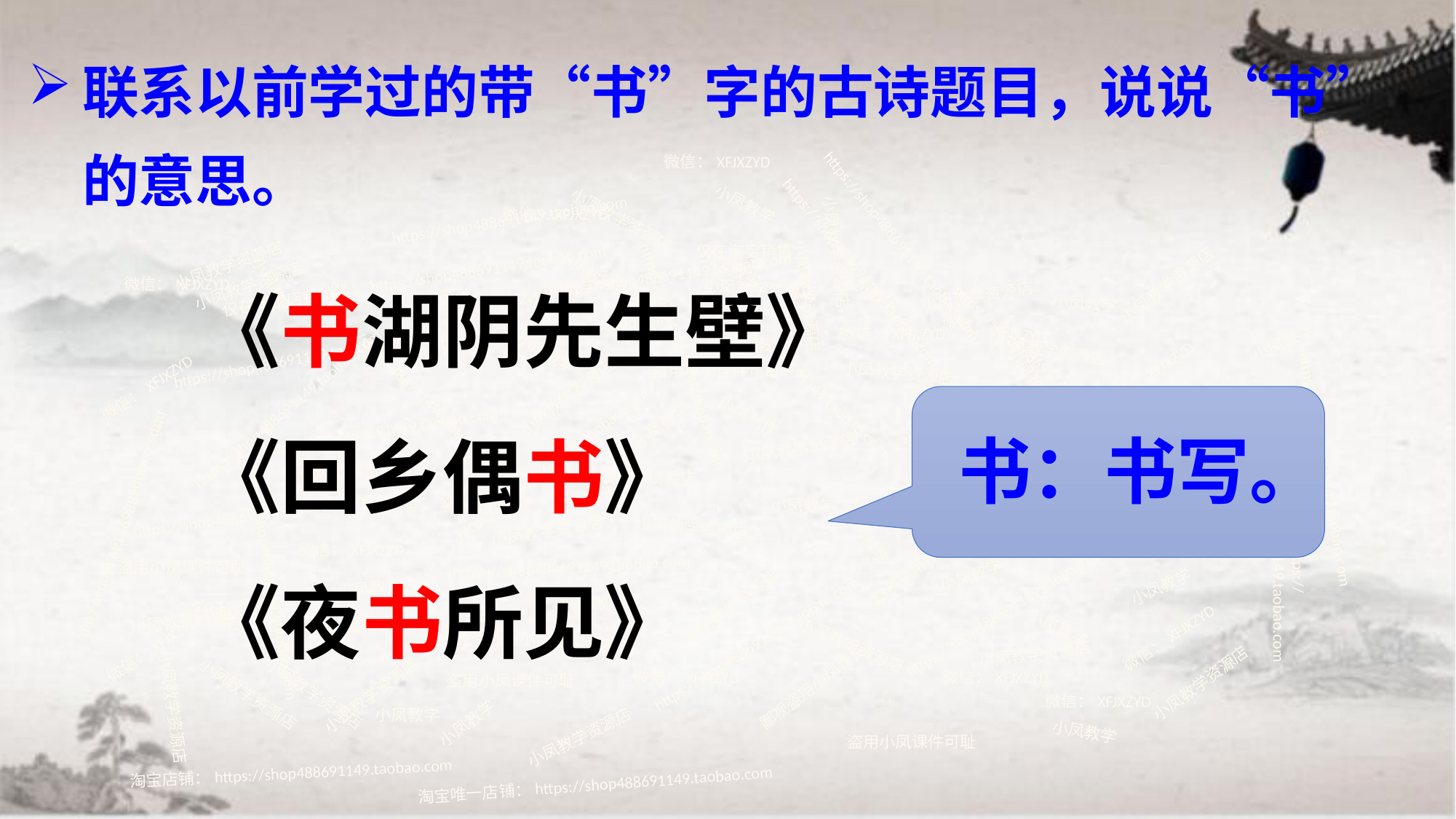

联系以前学过的带“书”字的古诗题目，说说“书”的意思。
微信：XFJXZYD
小凤教学
微信：XFJXZYD
https://shop488691149.taobao.com
小凤教学资源店
《书湖阴先生壁》
《回乡偶书》
《夜书所见》
https://shop488691149.taobao.com
小凤教学资源店
仅在淘宝销售
小凤教学资源店
小凤教学
仅在淘宝店铺销售：https://shop488691149.taobao.com
https://shop488691149.taobao.com
https://shop488691149.taobao.com
小凤教学资源店
小凤教学资源店
微信：XFJXZYD
小凤教学
小凤教学
小凤教学
小凤教学资源店
小凤教学资源店
小凤教学资源店
微信：XFJXZYD
小凤教学
https://shop488691149.taobao.com
微信：XFJXZYD
小凤教学资源店
微信：XFJXZYD
微信：XFJXZYD
小凤教学
微信：XFJXZYD
小凤教学资源店
小凤教学
https://shop488691149.taobao.com
https://shop488691149.taobao.com
https://shop488691149.taobao.com
小凤教学资源店
盗用小凤课件可耻
https://shop488691149.taobao.com
小凤教学资源店
小凤教学
https://shop488691149.taobao.com
小凤教学资源店
微信：XFJXZYD

书：书写。
https://shop488691149.taobao.com
小凤制作
小凤教学
小凤教学资源店
https://shop488691149.taobao.com
小凤教学
https://shop488691149.taobao.com
https://shop488691149.taobao.com
小凤教学资源店
鄙视盗用小凤课件
小凤教学资源店
https://shop488691149.taobao.com
微信：XFJXZYD
小凤教学
小凤教学
https://shop488691149.taobao.com
小凤教学资源店
小凤教学资源店
唯一店铺
小凤教学资源店
https://shop488691149.taobao.com
小凤教学
微信：XFJXZYD
鄙视盗用小凤课件
https://shop488691149.taobao.com
盗用小凤课件可耻
微信：XFJXZYD
小凤教学
小凤教学
https://shop488691149.taobao.com
小凤教学
淘宝店铺https://shop488691149.taobao.com
小凤教学
微信：XFJXZYD
小凤教学资源店
https://shop488691149.taobao.com
微信：XFJXZYD
小凤教学
小凤教学资源店
小凤教学
https://shop488691149.taobao.com
淘宝店铺：小凤教学资源店
小凤教学资源店
微信：XFJXZYD
微信：XFJXZYD
小凤教学资源店
盗用小凤课件可耻
鄙视盗用小凤课件
小凤教学资源店
小凤教学资源店
小凤教学资源店
小凤教学资源店
小凤教学资源店
微信：XFJXZYD
小凤教学资源店
小凤教学
小凤教学
小凤教学
盗用小凤课件可耻
淘宝店铺：https://shop488691149.taobao.com
淘宝唯一店铺：https://shop488691149.taobao.com